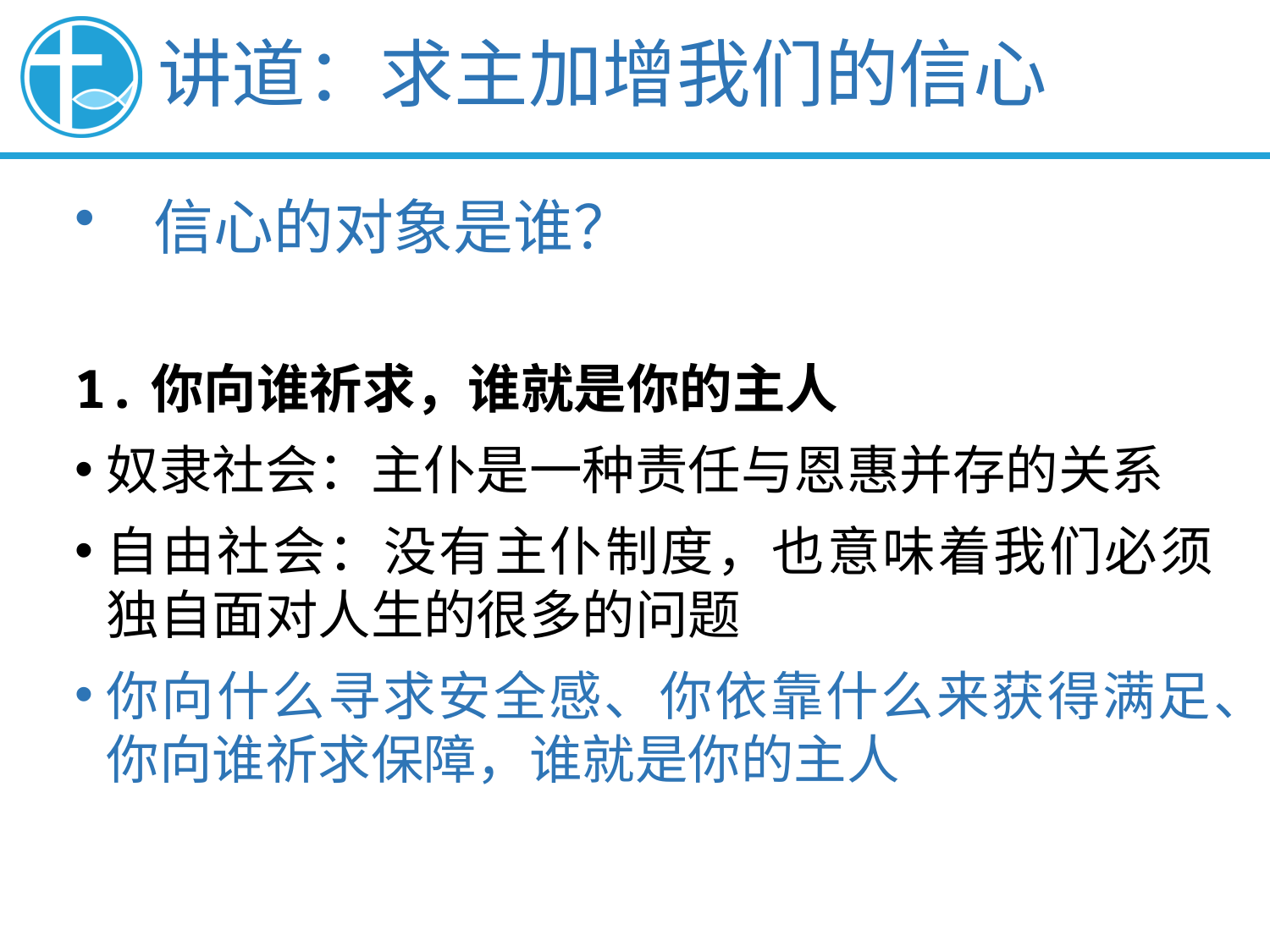

讲道：求主加增我们的信心
信心的对象是谁？

1.你向谁祈求，谁就是你的主人
奴隶社会：主仆是一种责任与恩惠并存的关系
自由社会：没有主仆制度，也意味着我们必须独自面对人生的很多的问题
你向什么寻求安全感、你依靠什么来获得满足、你向谁祈求保障，谁就是你的主人